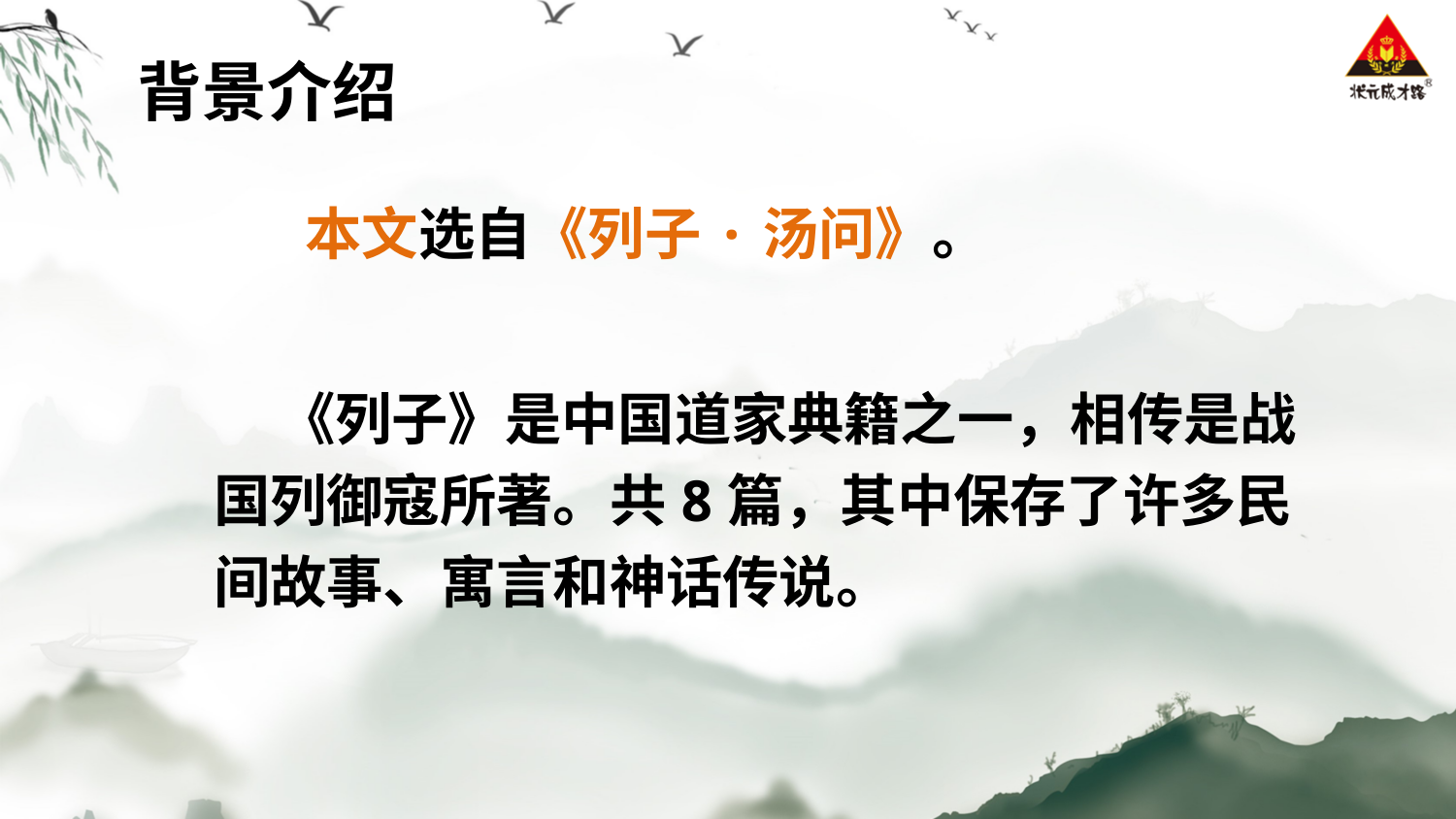

背景介绍
              本文选自《列子·汤问》。

    《列子》是中国道家典籍之一，相传是战国列御寇所著。共8篇，其中保存了许多民间故事、寓言和神话传说。